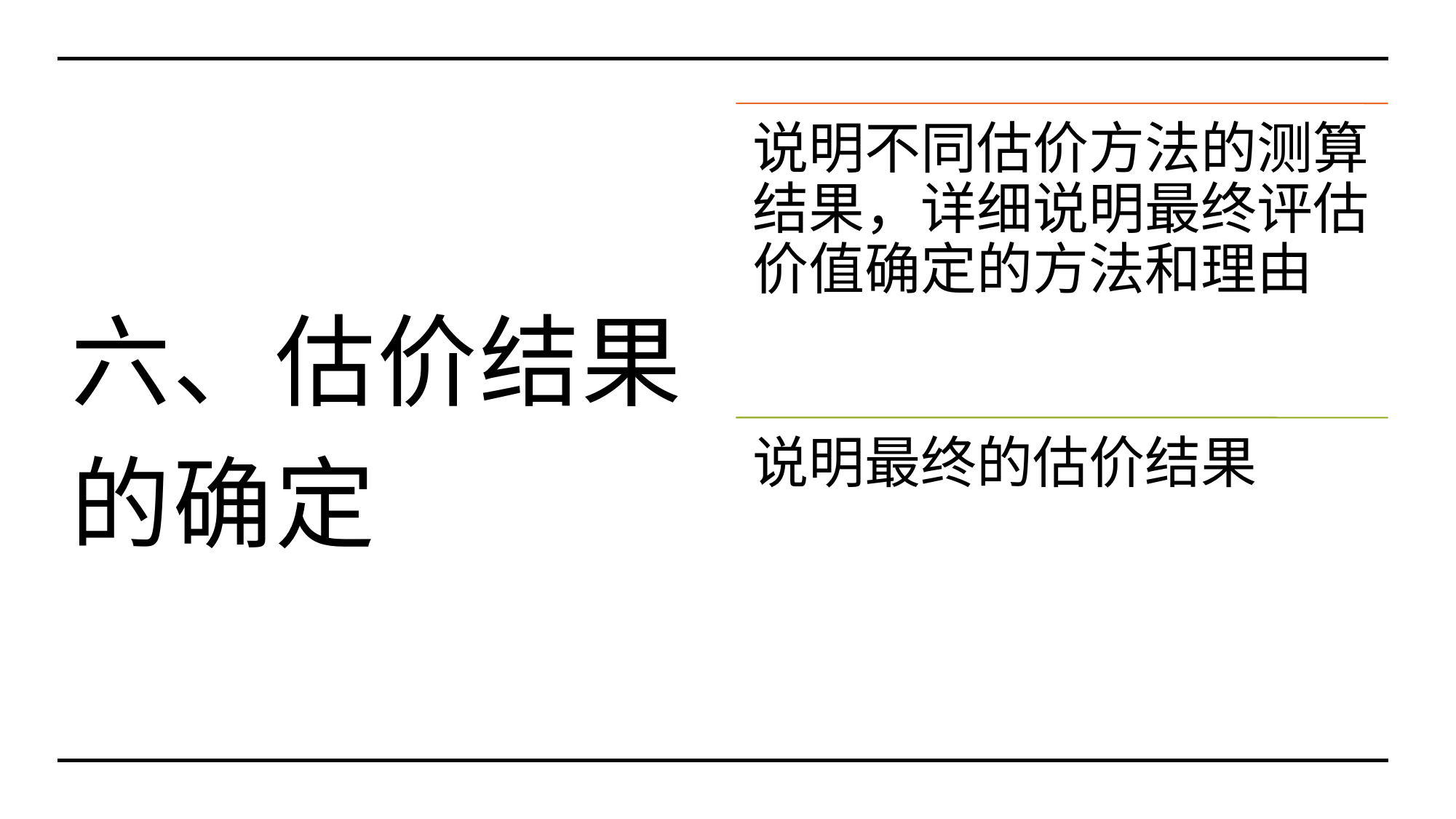

说明不同估价方法的测算结果，详细说明最终评估价值确定的方法和理由
说明最终的估价结果
# 六、估价结果的确定